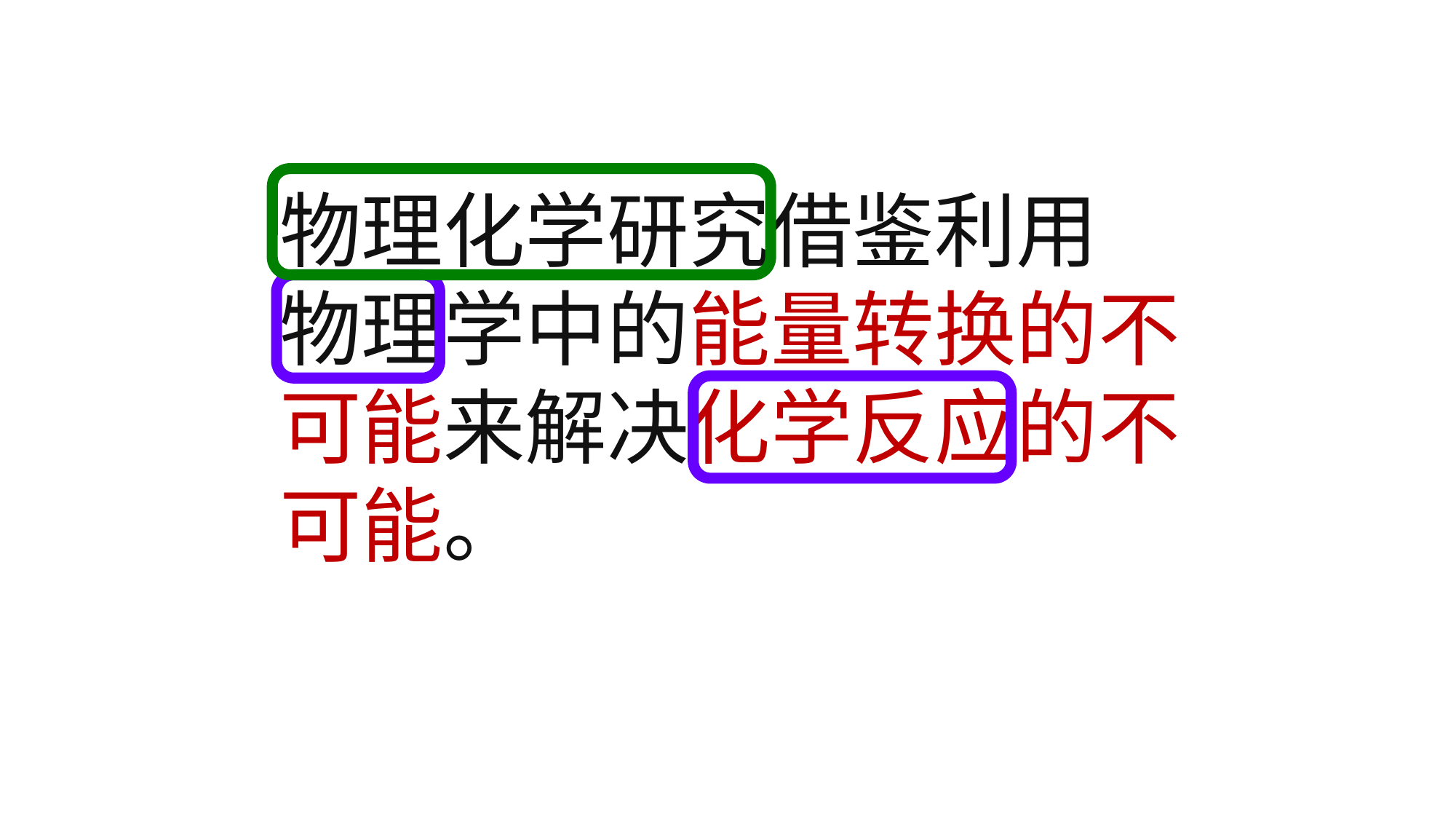

物理化学研究借鉴利用
物理学中的能量转换的不可能来解决化学反应的不可能。